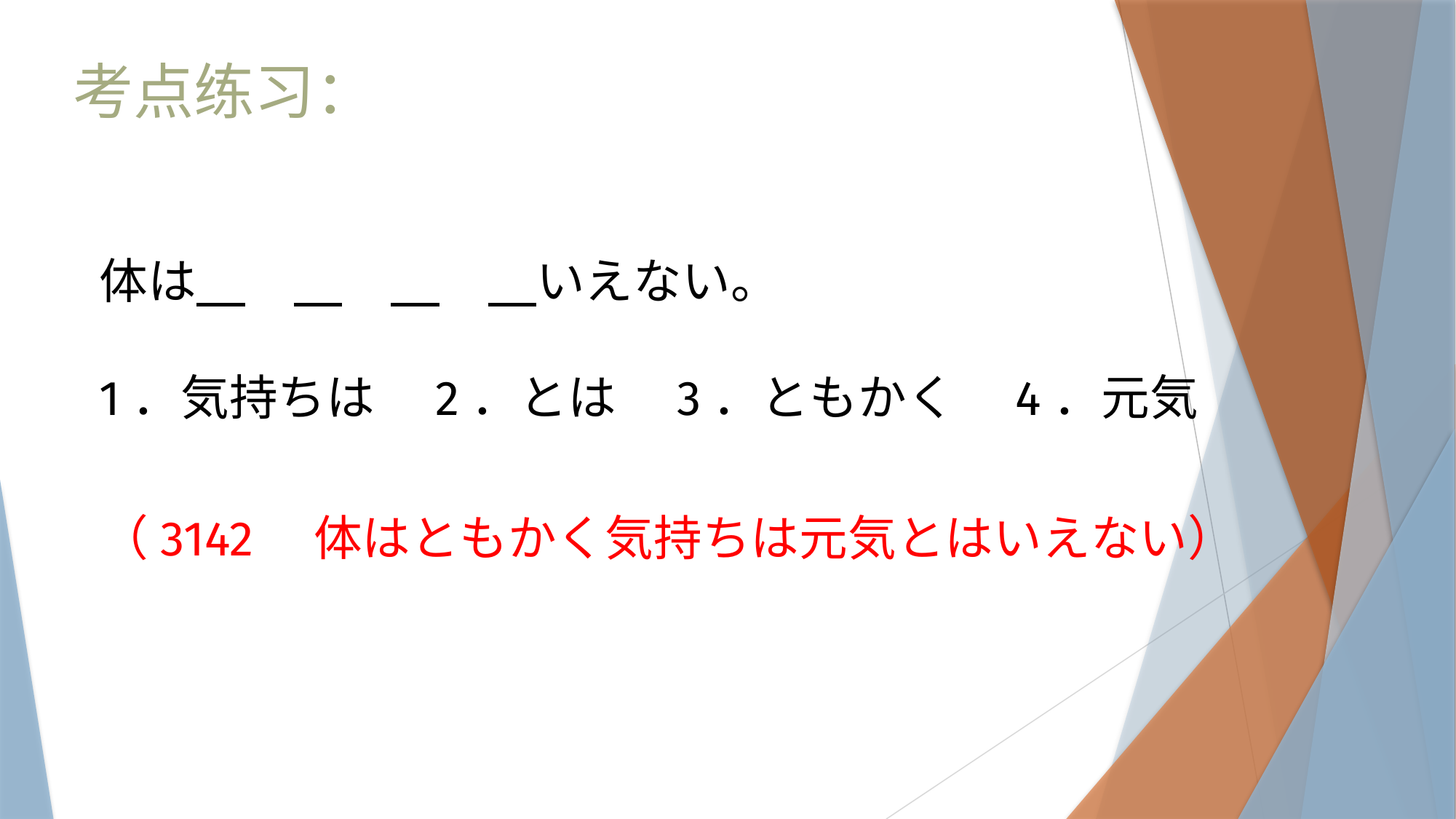

考点练习：
体は　　　　　　　いえない。

1．気持ちは　2．とは　3．ともかく　4．元気

（3142　体はともかく気持ちは元気とはいえない）